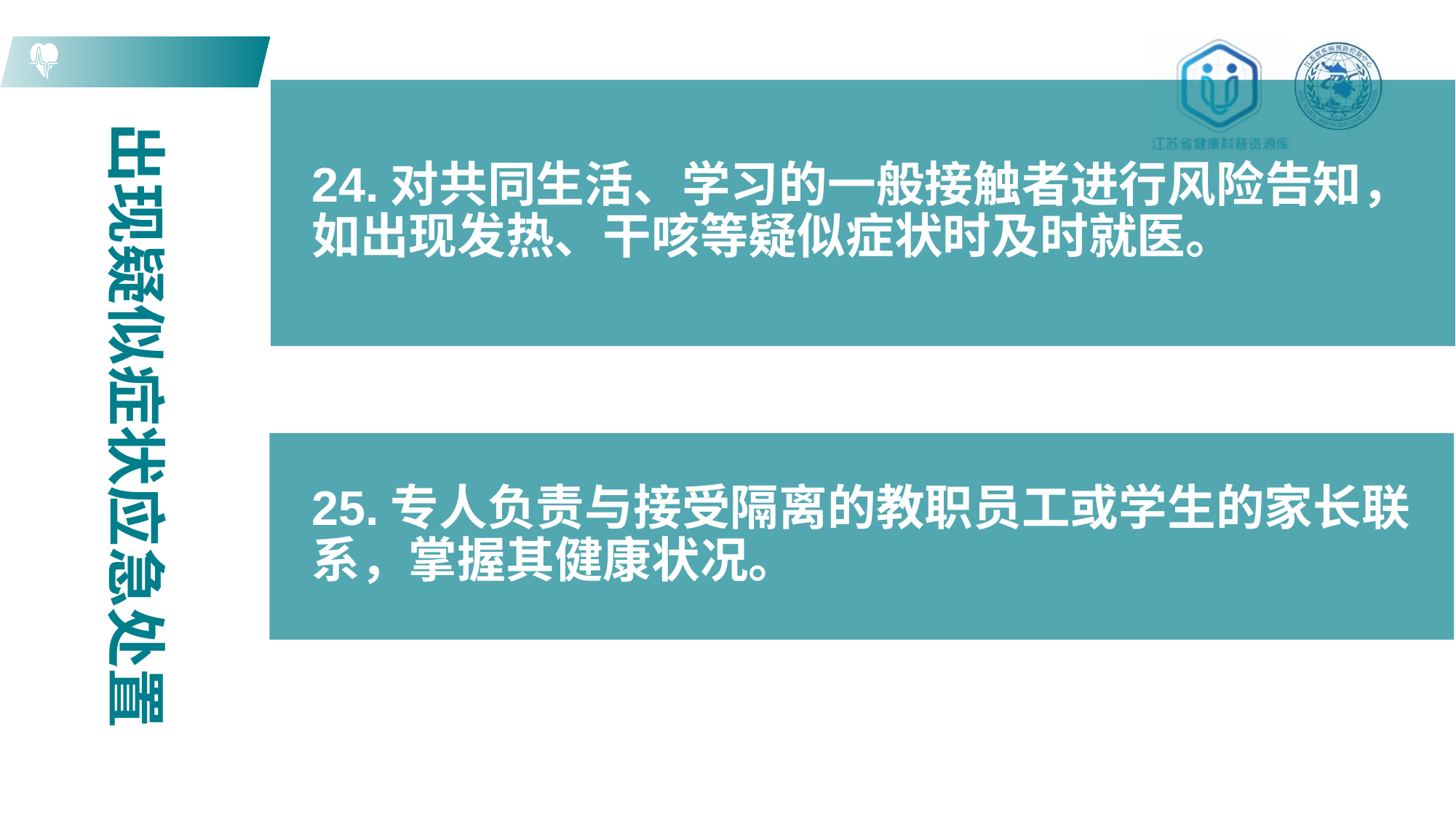

出现疑似症状应急处置
24.对共同生活、学习的一般接触者进行风险告知，如出现发热、干咳等疑似症状时及时就医。

25.专人负责与接受隔离的教职员工或学生的家长联系，掌握其健康状况。
或经调查评估后发现有可能近距离接触病例（疑似病例、确诊病例）和感染者（轻症病例、无症状感染者）的其他乘客和乘务人员
4、现场调查人员调查经评估认为符合条件的人员